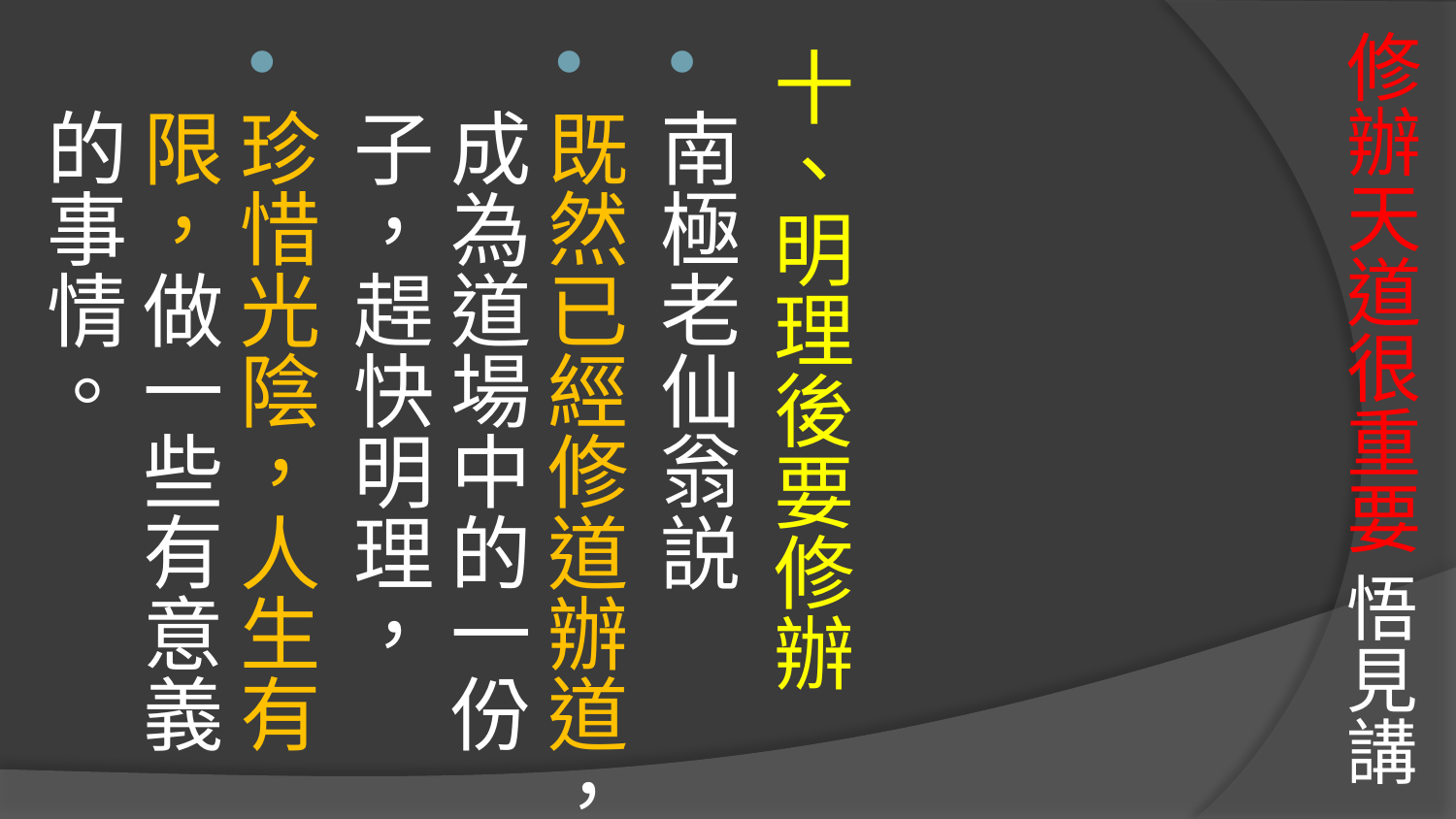

# 修辦天道很重要 悟見講
十、明理後要修辦
南極老仙翁説
既然已經修道辦道，成為道場中的一份子，趕快明理，
珍惜光陰，人生有限，做一些有意義的事情。